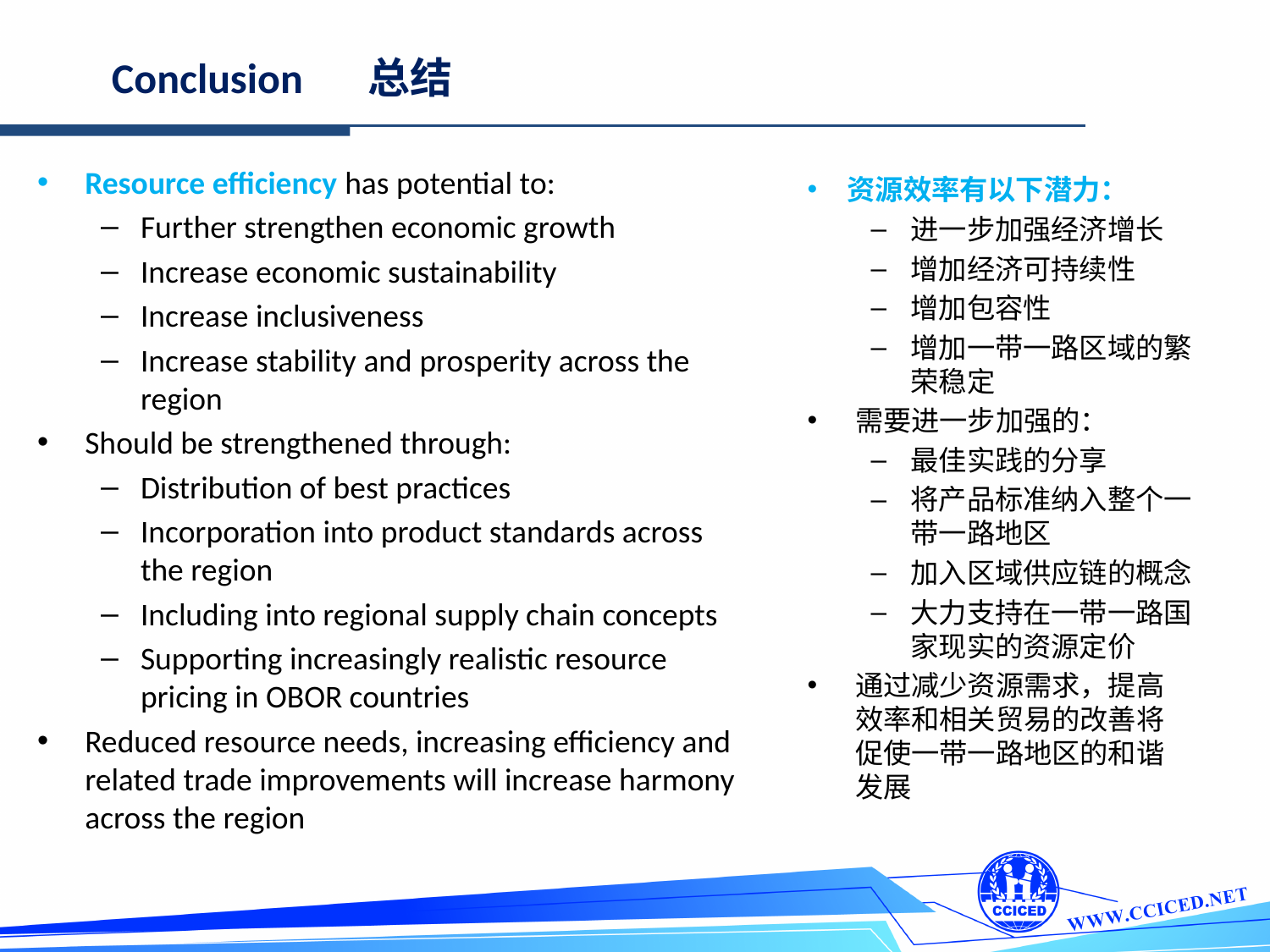

Conclusion
总结
Resource efficiency has potential to:
Further strengthen economic growth
Increase economic sustainability
Increase inclusiveness
Increase stability and prosperity across the region
Should be strengthened through:
Distribution of best practices
Incorporation into product standards across the region
Including into regional supply chain concepts
Supporting increasingly realistic resource pricing in OBOR countries
Reduced resource needs, increasing efficiency and related trade improvements will increase harmony across the region
资源效率有以下潜力：
进一步加强经济增长
增加经济可持续性
增加包容性
增加一带一路区域的繁荣稳定
需要进一步加强的：
最佳实践的分享
将产品标准纳入整个一带一路地区
加入区域供应链的概念
大力支持在一带一路国家现实的资源定价
通过减少资源需求，提高效率和相关贸易的改善将促使一带一路地区的和谐发展